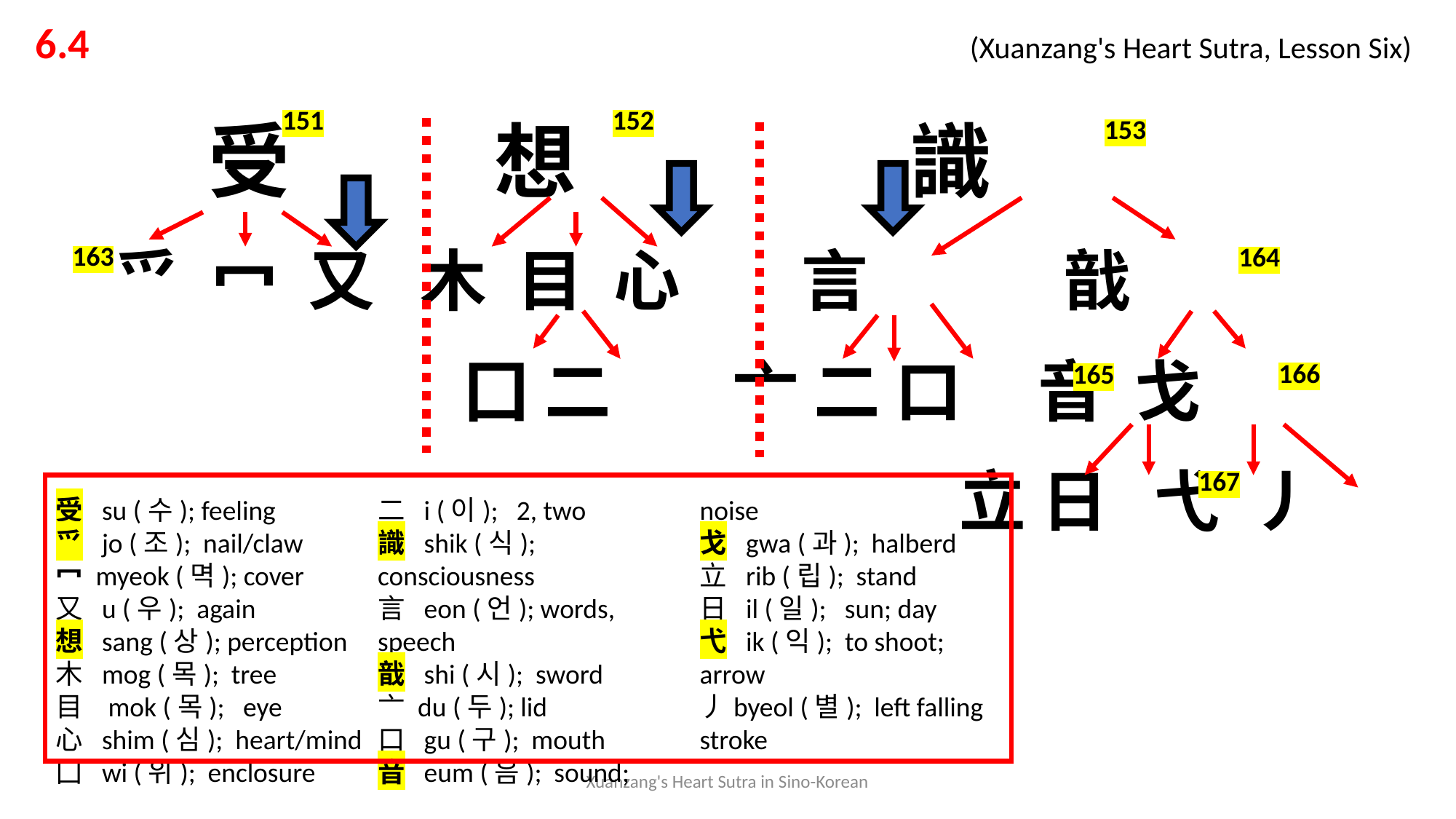

6.4  			  			                             (Xuanzang's Heart Sutra, Lesson Six)
151
152
    受           想                  識
爫  冖  又   木  目  心        言             戠
                      囗 二        亠 二 口     音  戈
				                          立 日   弋  丿
153

163
164
166
165
167

受  su (수); feeling
爫  jo (조);  nail/claw
冖 myeok (멱); cover
又  u (우);  again
想  sang (상); perception
木  mog (목);  tree
目   mok (목);   eye
心  shim (심);  heart/mind
囗  wi (위);  enclosure
二  i (이);   2, two
識  shik (식); consciousness
言  eon (언); words, speech
戠  shi (시);  sword
亠 du (두); lid
口  gu (구);  mouth
音  eum (음);  sound; noise
戈  gwa (과);  halberd
立  rib (립);  stand
日  il (일);   sun; day
弋  ik (익);  to shoot; arrow
丿byeol (별);  left falling stroke

Xuanzang's Heart Sutra in Sino-Korean